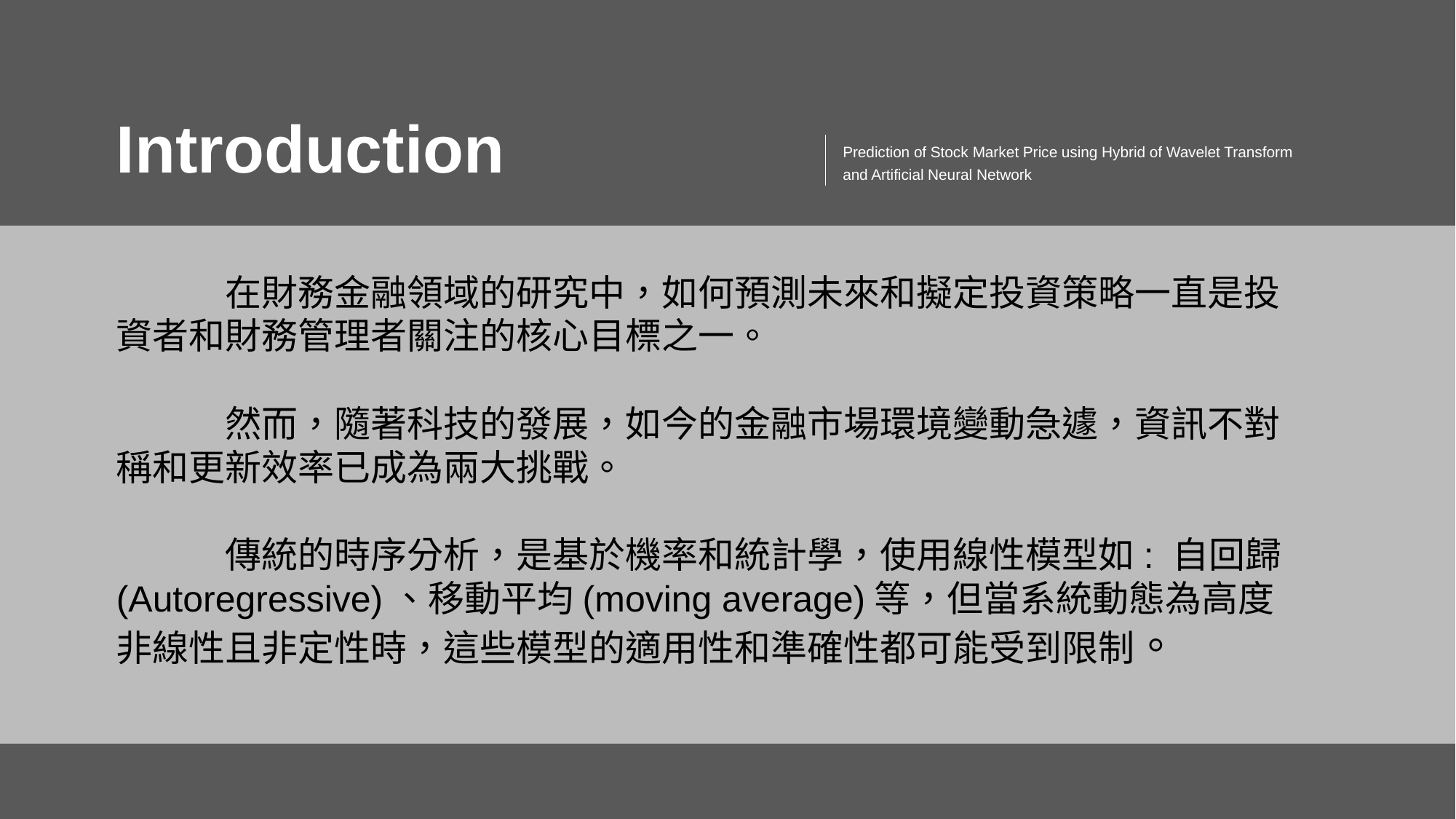

Introduction
Prediction of Stock Market Price using Hybrid of Wavelet Transform and Artificial Neural Network

	在財務金融領域的研究中，如何預測未來和擬定投資策略一直是投資者和財務管理者關注的核心目標之一。

	然而，隨著科技的發展，如今的金融市場環境變動急遽，資訊不對稱和更新效率已成為兩大挑戰。

	傳統的時序分析，是基於機率和統計學，使用線性模型如: 自回歸(Autoregressive)、移動平均(moving average)等，但當系統動態為高度非線性且非定性時，這些模型的適用性和準確性都可能受到限制。